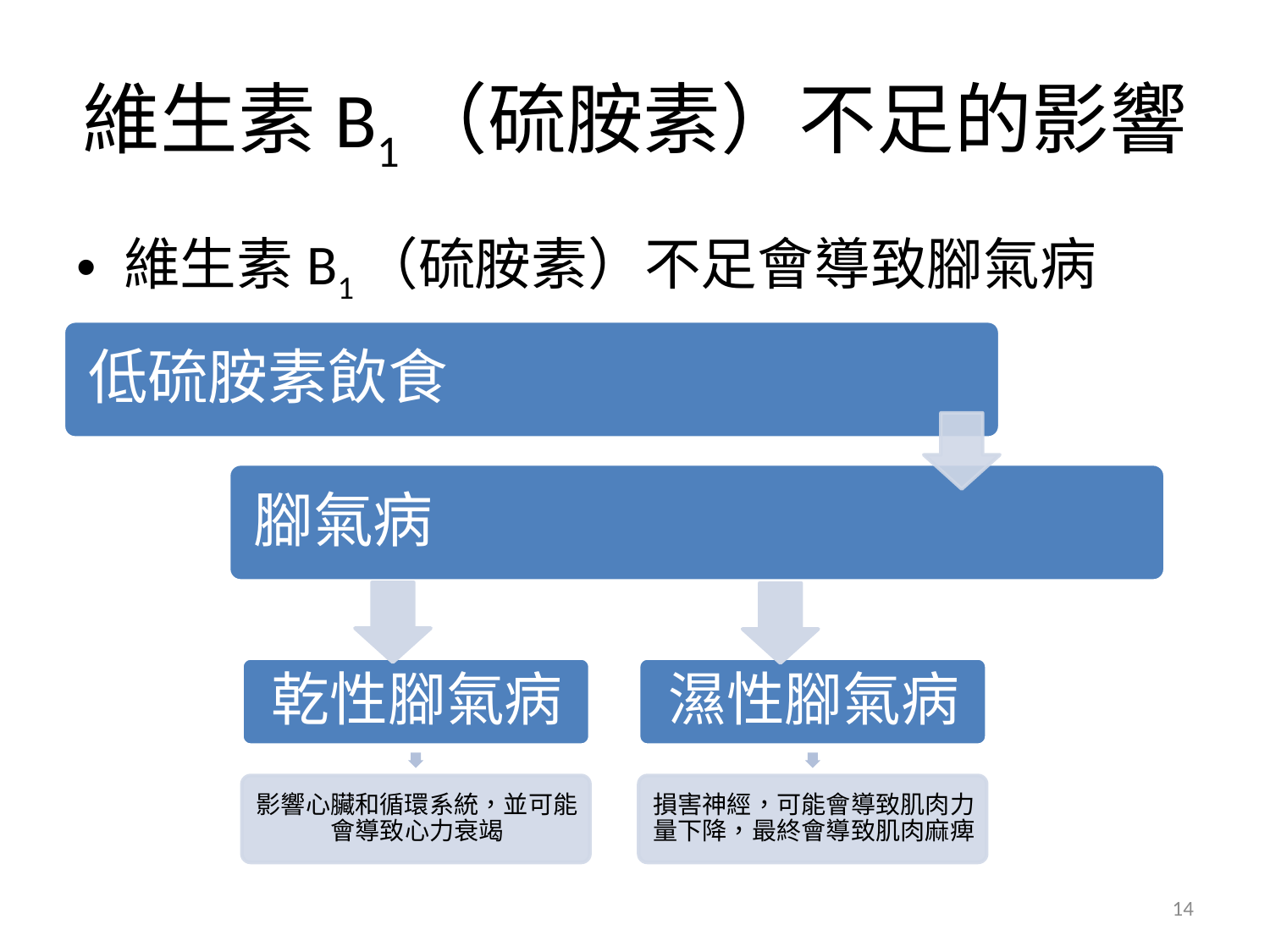

# 維生素B1（硫胺素）不足的影響
維生素B1（硫胺素）不足會導致腳氣病
低硫胺素飲食
腳氣病

乾性腳氣病
影響心臟和循環系統，並可能會導致心力衰竭
濕性腳氣病
損害神經，可能會導致肌肉力量下降，最終會導致肌肉麻痺
14